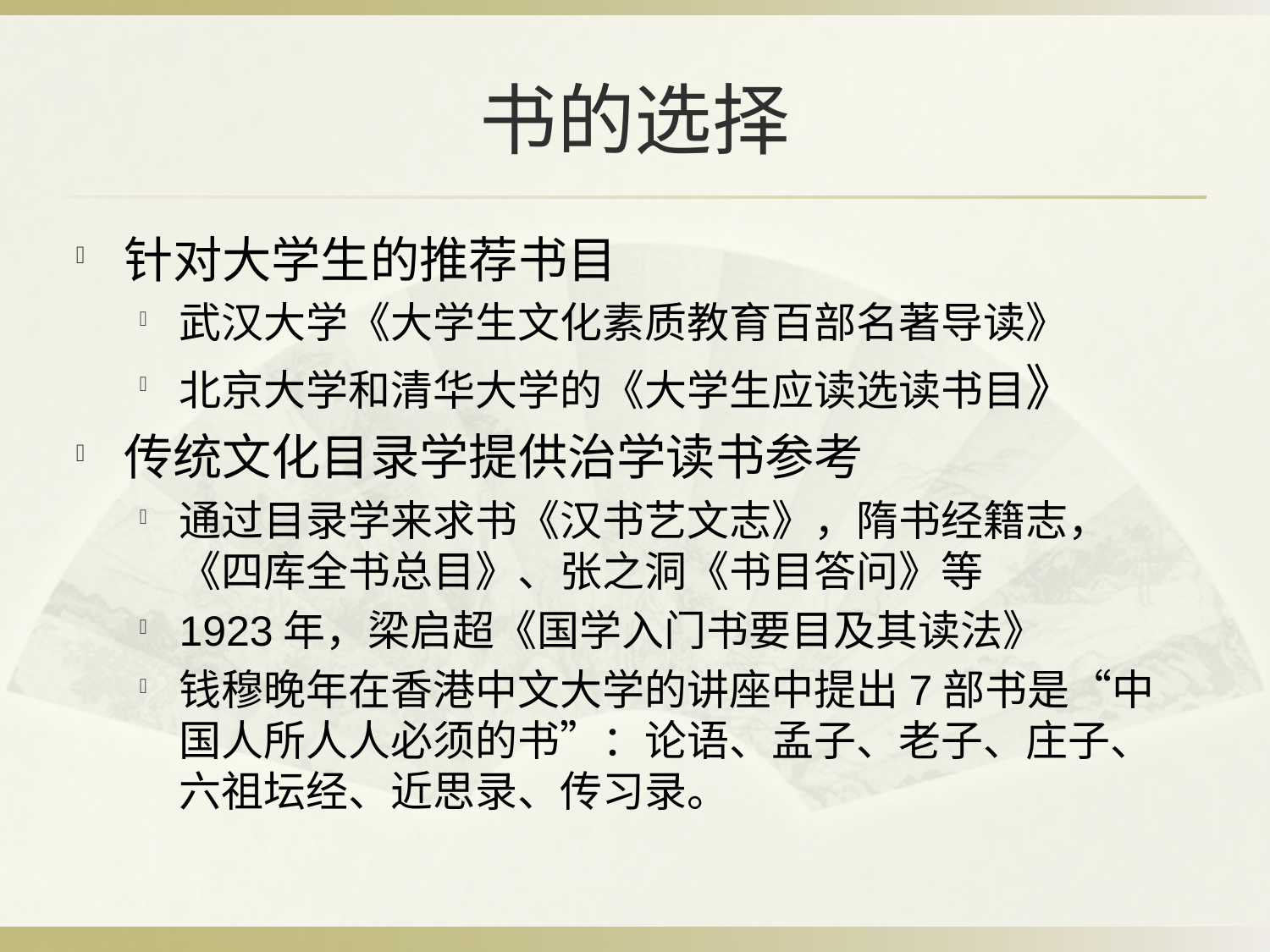

# 书的选择
针对大学生的推荐书目
武汉大学《大学生文化素质教育百部名著导读》
北京大学和清华大学的《大学生应读选读书目》
传统文化目录学提供治学读书参考
通过目录学来求书《汉书艺文志》，隋书经籍志，《四库全书总目》、张之洞《书目答问》等
1923年，梁启超《国学入门书要目及其读法》
钱穆晚年在香港中文大学的讲座中提出7部书是“中国人所人人必须的书”：论语、孟子、老子、庄子、六祖坛经、近思录、传习录。